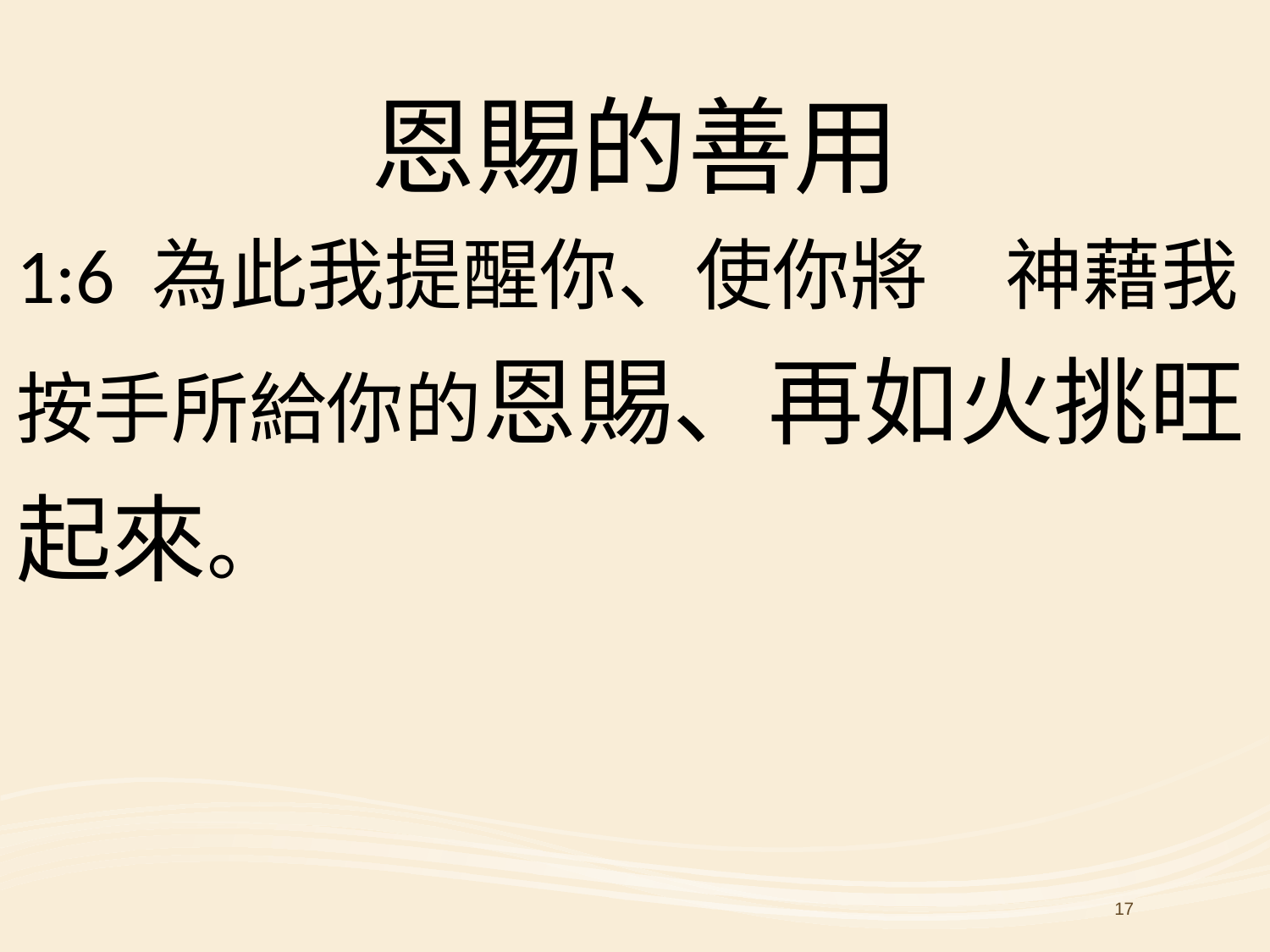

#
恩賜的善用
1:6 為此我提醒你、使你將　神藉我按手所給你的恩賜、再如火挑旺起來。
17